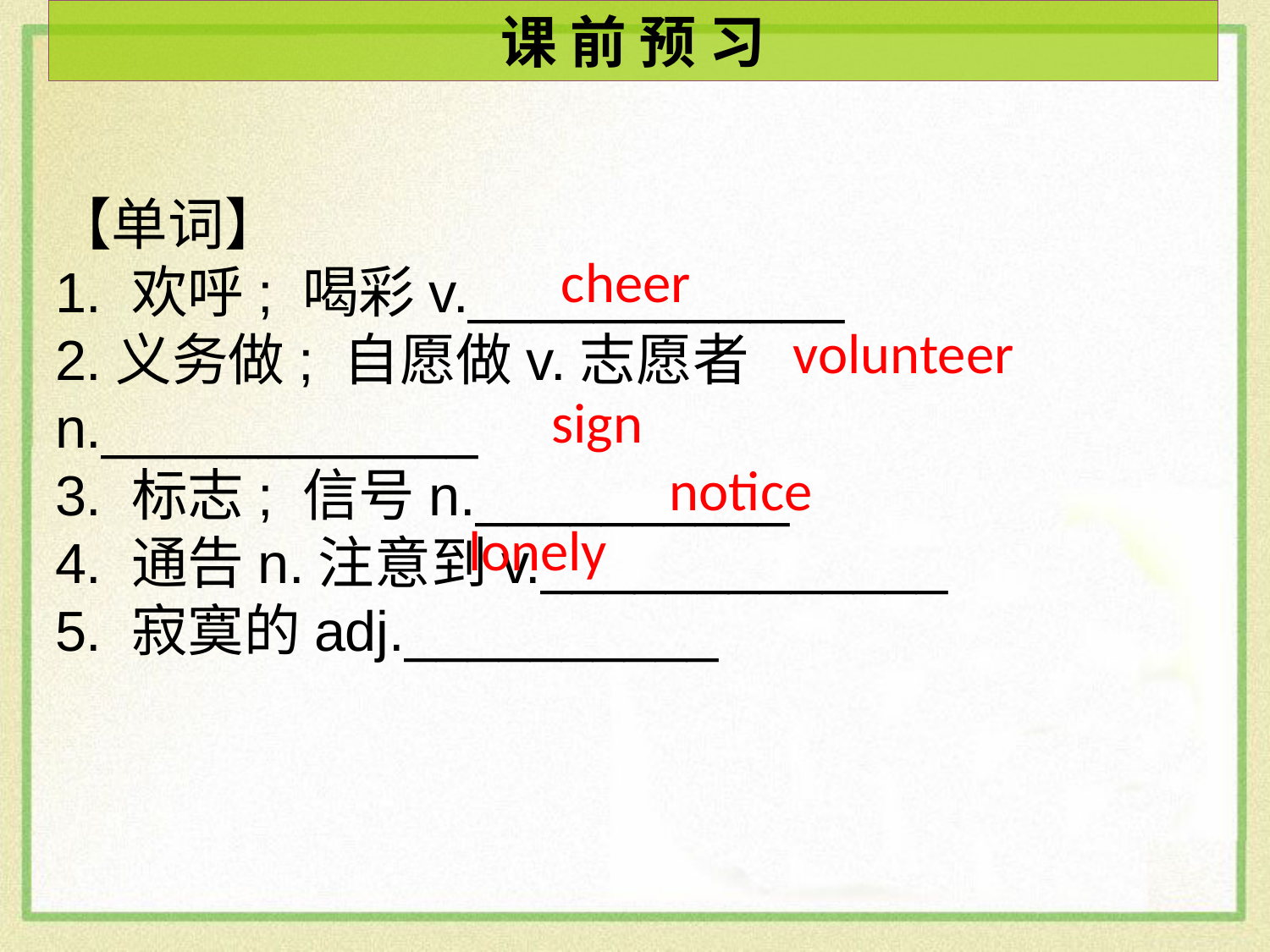

课 前 预 习
【单词】
1. 欢呼; 喝彩v.____________
2.义务做; 自愿做v.志愿者n.____________
3. 标志; 信号n.__________
4. 通告n.注意到v._____________
5. 寂寞的adj.__________
cheer
volunteer
sign
notice
lonely